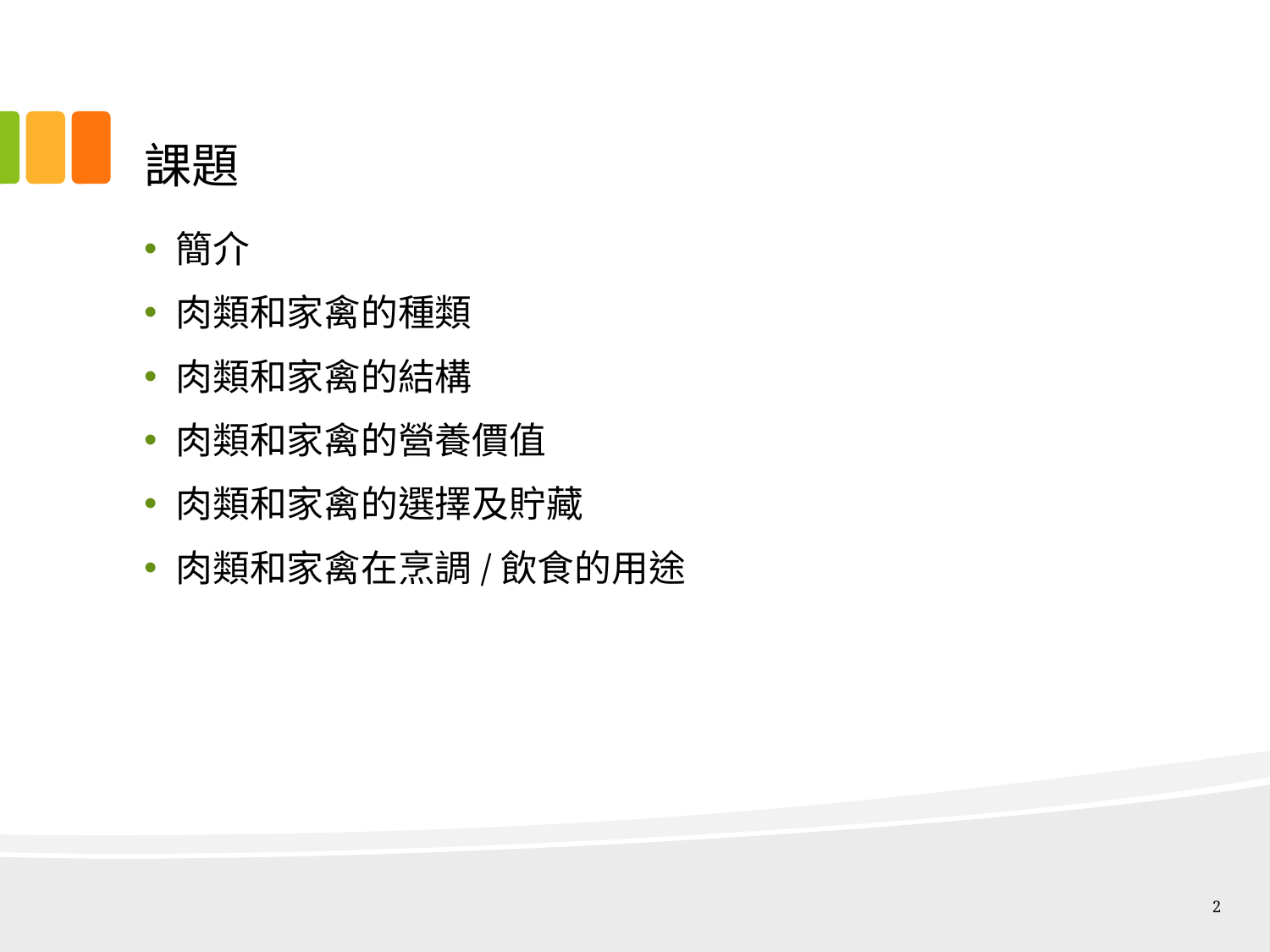

# 課題
簡介
肉類和家禽的種類
肉類和家禽的結構
肉類和家禽的營養價值
肉類和家禽的選擇及貯藏
肉類和家禽在烹調/飲食的用途
2